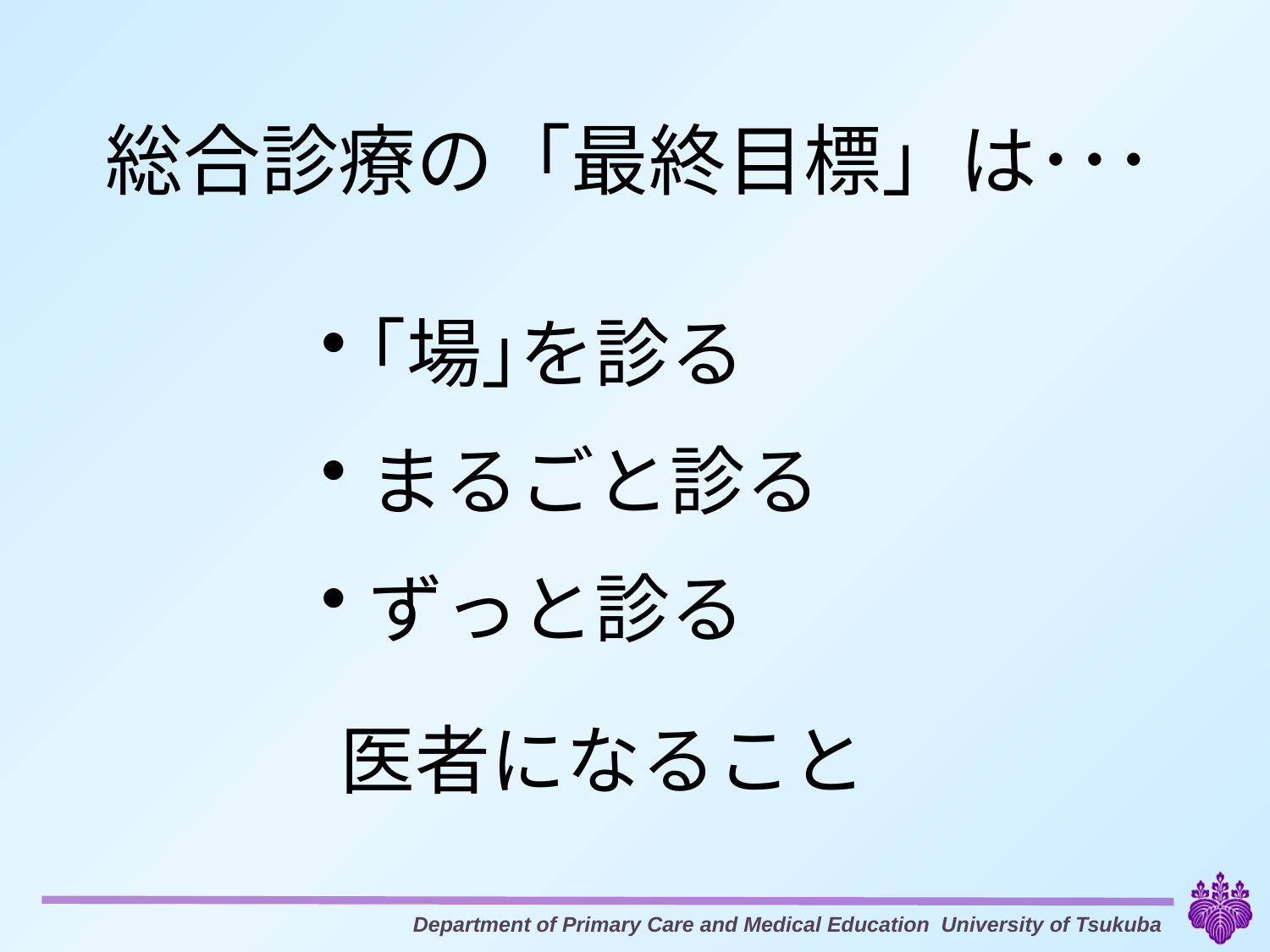

# 総合診療の「最終目標」は･･･
｢場｣を診る
まるごと診る
ずっと診る

医者になること